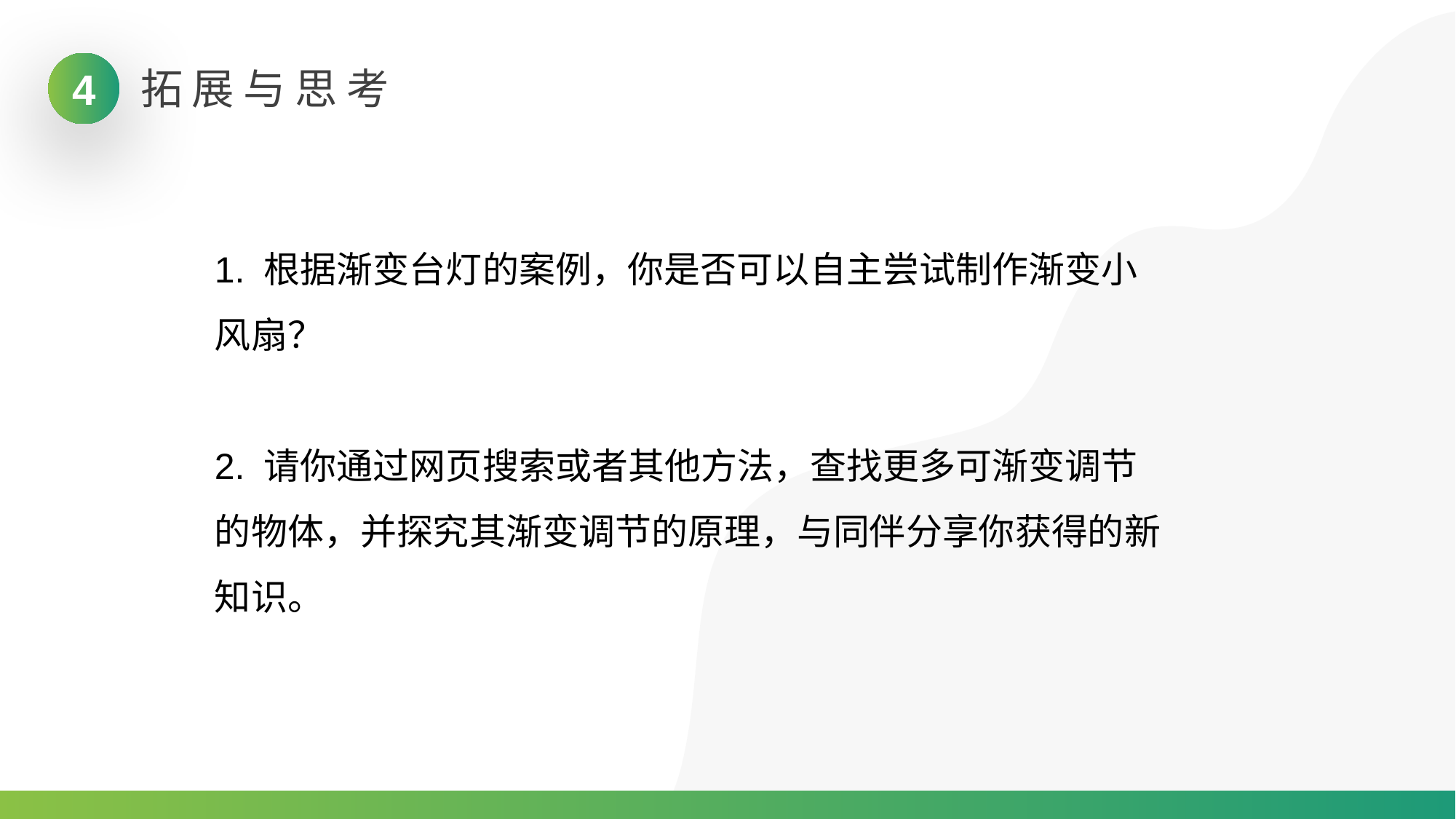

拓展与思考
4
1. 根据渐变台灯的案例，你是否可以自主尝试制作渐变小风扇？

2. 请你通过网页搜索或者其他方法，查找更多可渐变调节的物体，并探究其渐变调节的原理，与同伴分享你获得的新知识。